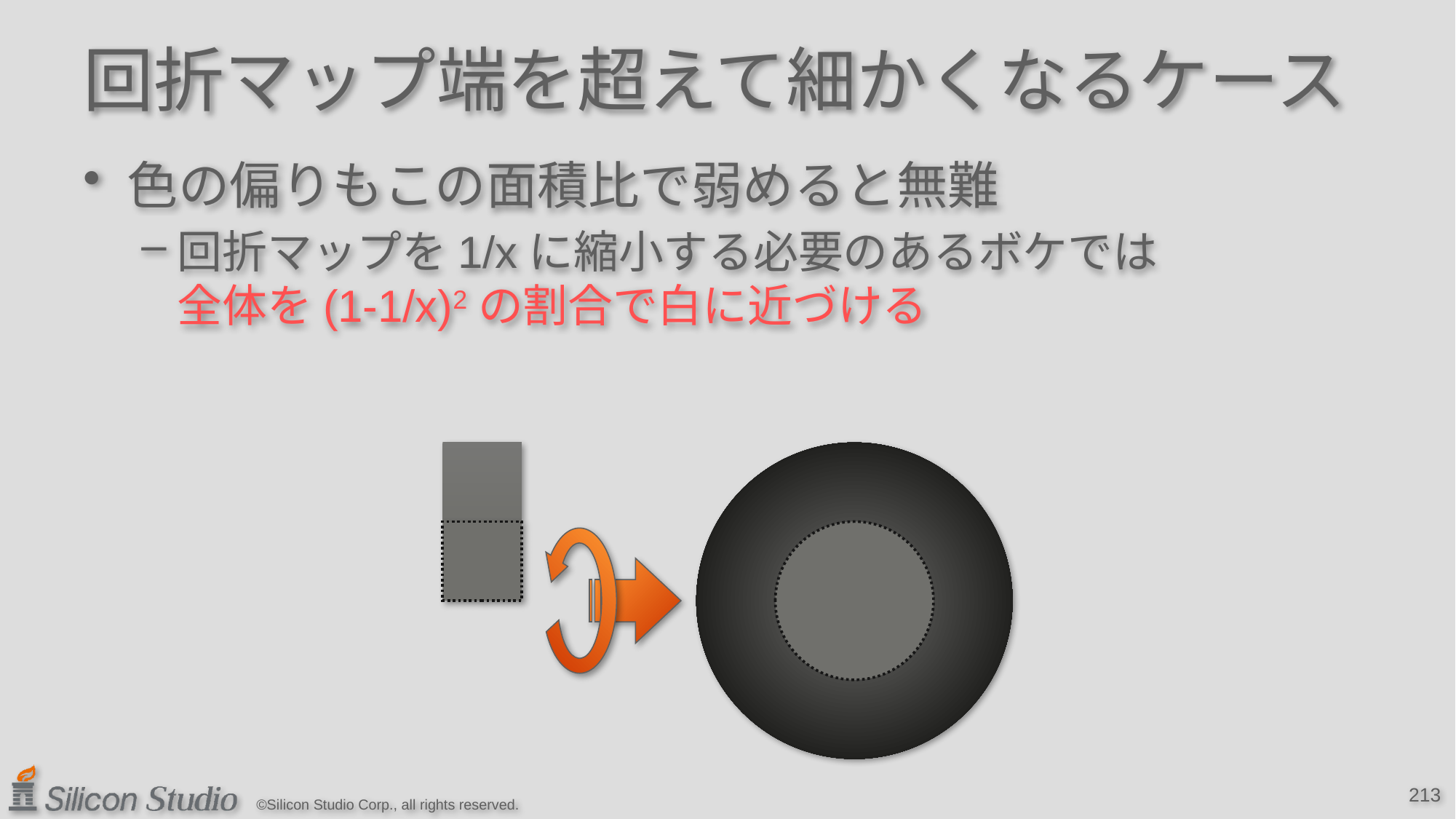

# 回折マップ端を超えて細かくなるケース
色の偏りもこの面積比で弱めると無難
回折マップを1/xに縮小する必要のあるボケでは
全体を(1-1/x)2の割合で白に近づける